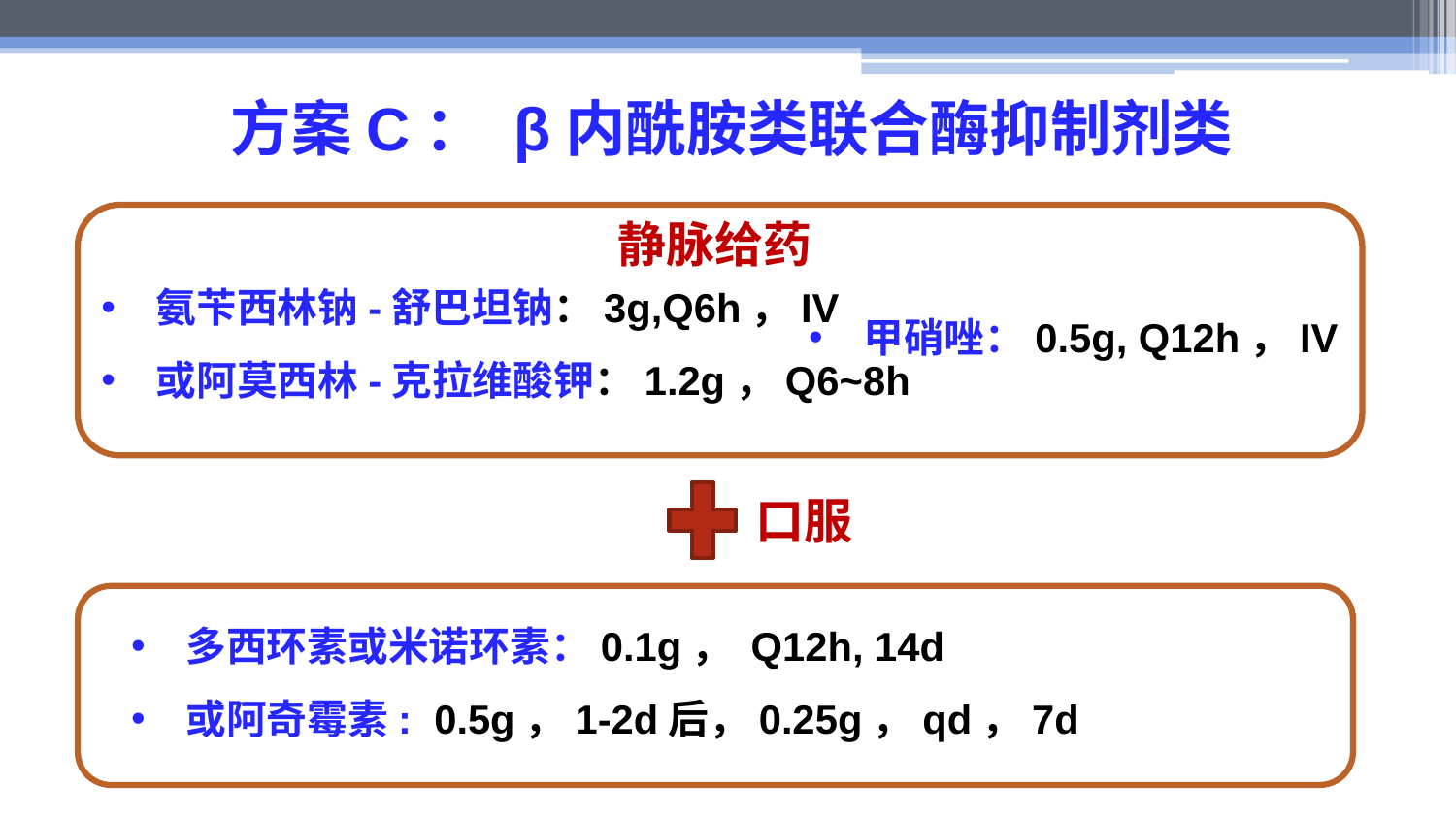

# 方案C： β内酰胺类联合酶抑制剂类

静脉给药
氨苄西林钠-舒巴坦钠：3g,Q6h，IV
或阿莫西林-克拉维酸钾：1.2g，Q6~8h
甲硝唑：0.5g, Q12h，IV

口服

多西环素或米诺环素：0.1g， Q12h, 14d
或阿奇霉素:  0.5g，1-2d后，0.25g，qd，7d